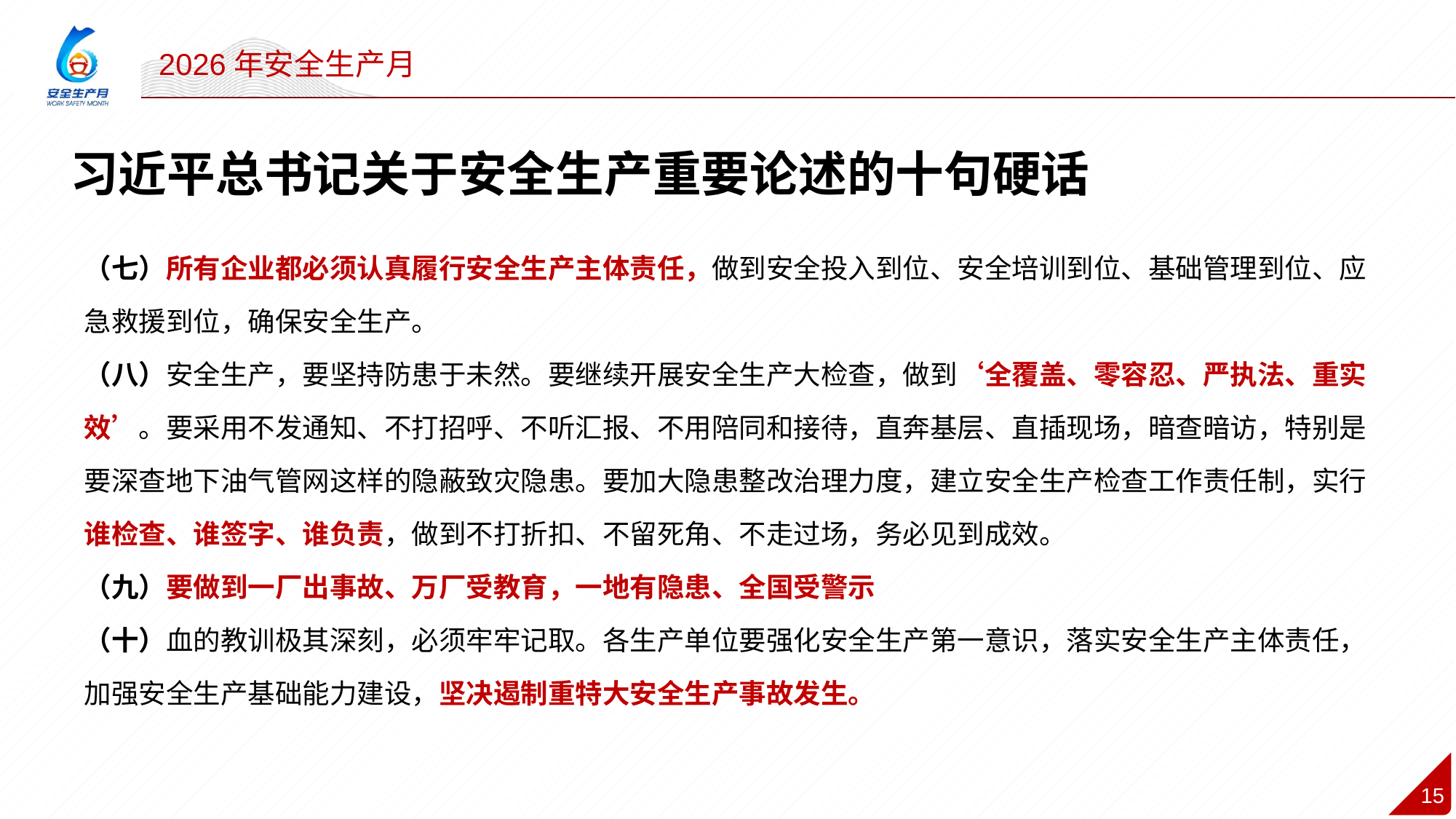

习近平总书记关于安全生产重要论述的十句硬话
（七）所有企业都必须认真履行安全生产主体责任，做到安全投入到位、安全培训到位、基础管理到位、应急救援到位，确保安全生产。
（八）安全生产，要坚持防患于未然。要继续开展安全生产大检查，做到‘全覆盖、零容忍、严执法、重实效’。要采用不发通知、不打招呼、不听汇报、不用陪同和接待，直奔基层、直插现场，暗查暗访，特别是要深查地下油气管网这样的隐蔽致灾隐患。要加大隐患整改治理力度，建立安全生产检查工作责任制，实行谁检查、谁签字、谁负责，做到不打折扣、不留死角、不走过场，务必见到成效。
（九）要做到一厂出事故、万厂受教育，一地有隐患、全国受警示
（十）血的教训极其深刻，必须牢牢记取。各生产单位要强化安全生产第一意识，落实安全生产主体责任，加强安全生产基础能力建设，坚决遏制重特大安全生产事故发生。